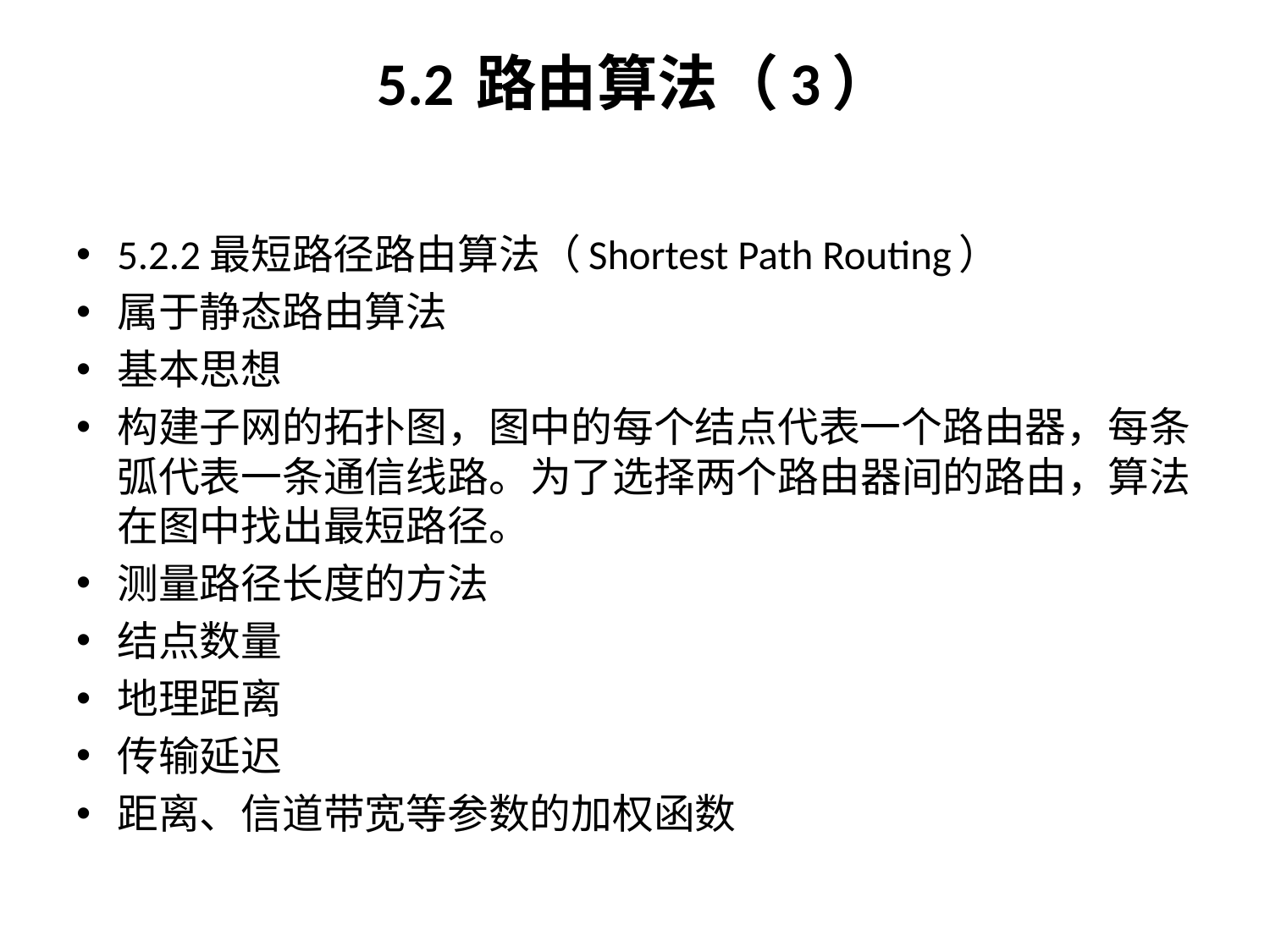

# 5.2	路由算法（3）
5.2.2	最短路径路由算法（Shortest Path Routing）
属于静态路由算法
基本思想
构建子网的拓扑图，图中的每个结点代表一个路由器，每条弧代表一条通信线路。为了选择两个路由器间的路由，算法在图中找出最短路径。
测量路径长度的方法
结点数量
地理距离
传输延迟
距离、信道带宽等参数的加权函数